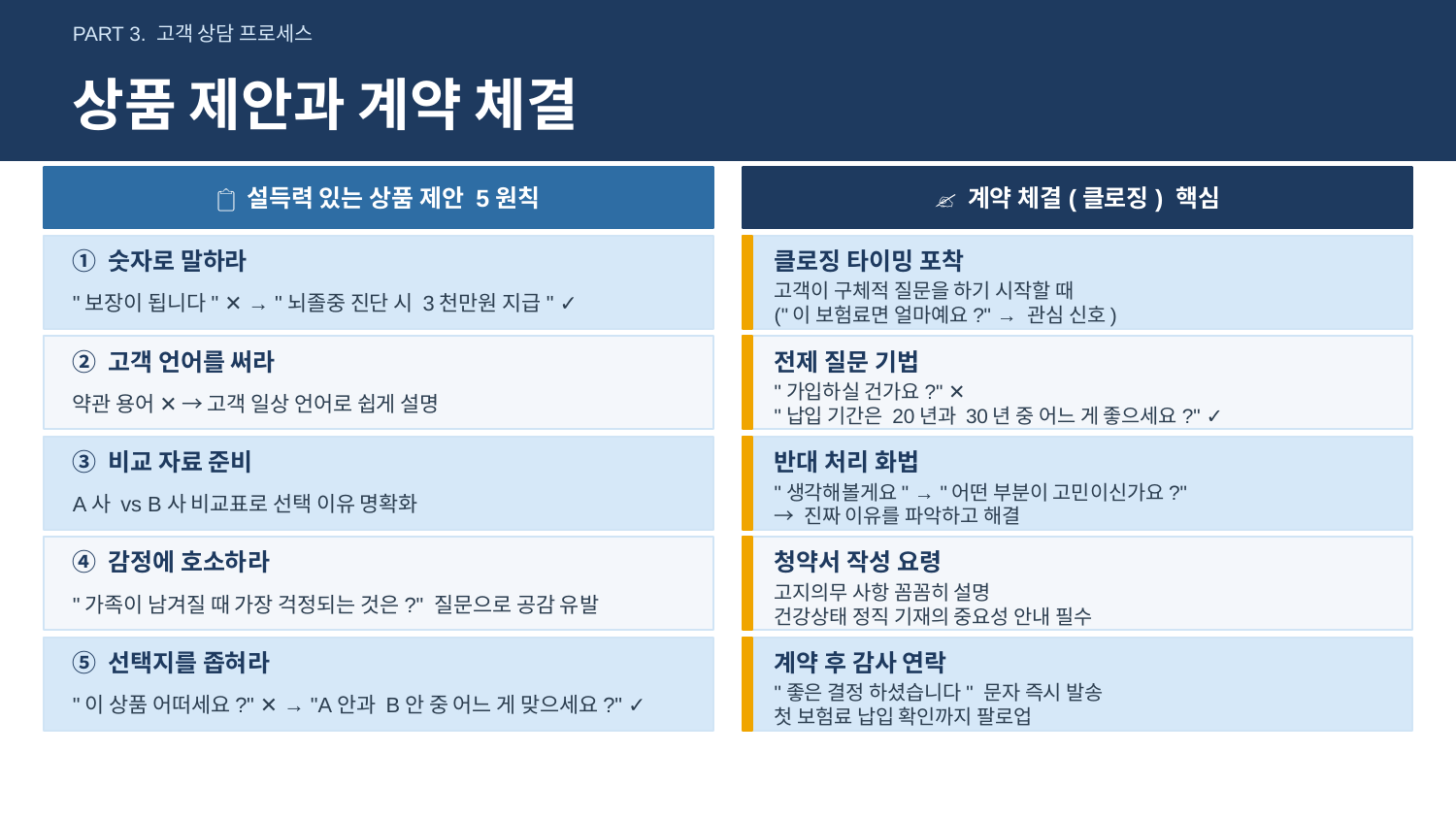

PART 3. 고객 상담 프로세스
상품 제안과 계약 체결

📋 설득력 있는 상품 제안 5원칙

✍️ 계약 체결(클로징) 핵심

① 숫자로 말하라
클로징 타이밍 포착
"보장이 됩니다" ✕ → "뇌졸중 진단 시 3천만원 지급" ✓
고객이 구체적 질문을 하기 시작할 때
("이 보험료면 얼마예요?" → 관심 신호)

② 고객 언어를 써라
전제 질문 기법
약관 용어 ✕ → 고객 일상 언어로 쉽게 설명
"가입하실 건가요?" ✕
"납입 기간은 20년과 30년 중 어느 게 좋으세요?" ✓

③ 비교 자료 준비
반대 처리 화법
A사 vs B사 비교표로 선택 이유 명확화
"생각해볼게요" → "어떤 부분이 고민이신가요?"
→ 진짜 이유를 파악하고 해결

④ 감정에 호소하라
청약서 작성 요령
"가족이 남겨질 때 가장 걱정되는 것은?" 질문으로 공감 유발
고지의무 사항 꼼꼼히 설명
건강상태 정직 기재의 중요성 안내 필수

⑤ 선택지를 좁혀라
계약 후 감사 연락
"이 상품 어떠세요?" ✕ → "A안과 B안 중 어느 게 맞으세요?" ✓
"좋은 결정 하셨습니다" 문자 즉시 발송
첫 보험료 납입 확인까지 팔로업